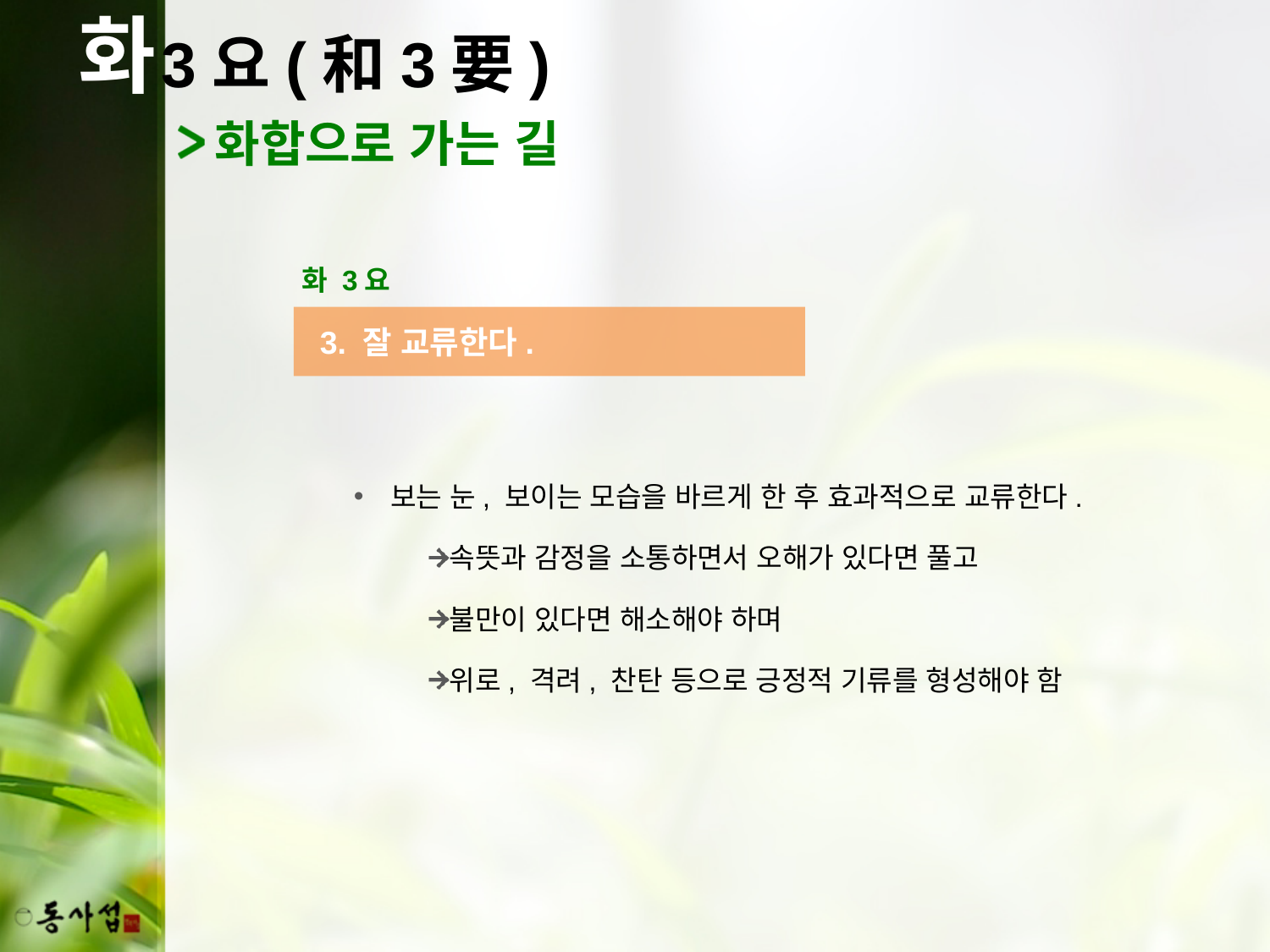

화
3요(和3要)
화합으로 가는 길
화 3요
 3. 잘 교류한다.
보는 눈, 보이는 모습을 바르게 한 후 효과적으로 교류한다.
속뜻과 감정을 소통하면서 오해가 있다면 풀고
불만이 있다면 해소해야 하며
위로, 격려, 찬탄 등으로 긍정적 기류를 형성해야 함